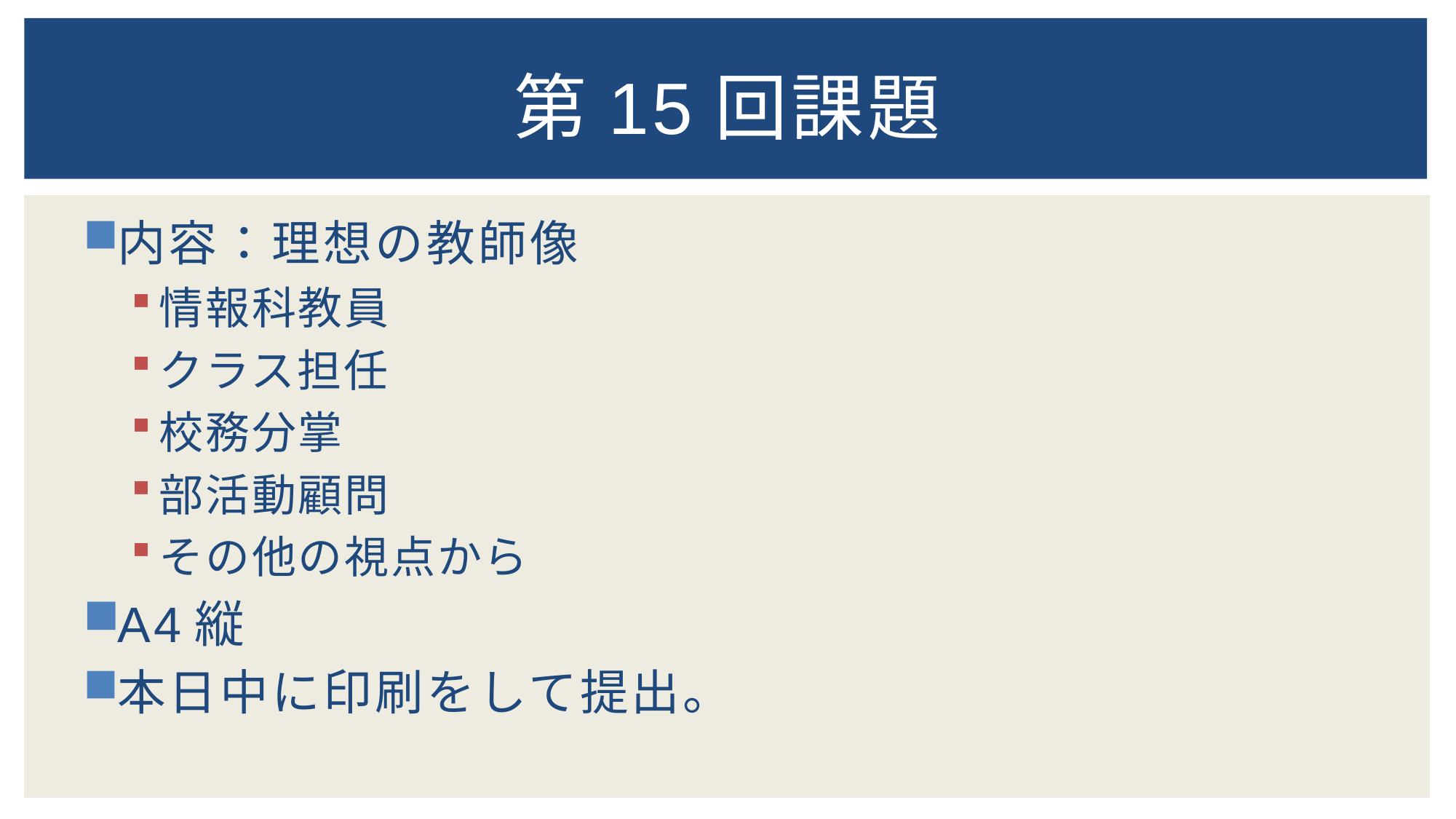

# 第15回課題
内容：理想の教師像
情報科教員
クラス担任
校務分掌
部活動顧問
その他の視点から
A4縦
本日中に印刷をして提出。